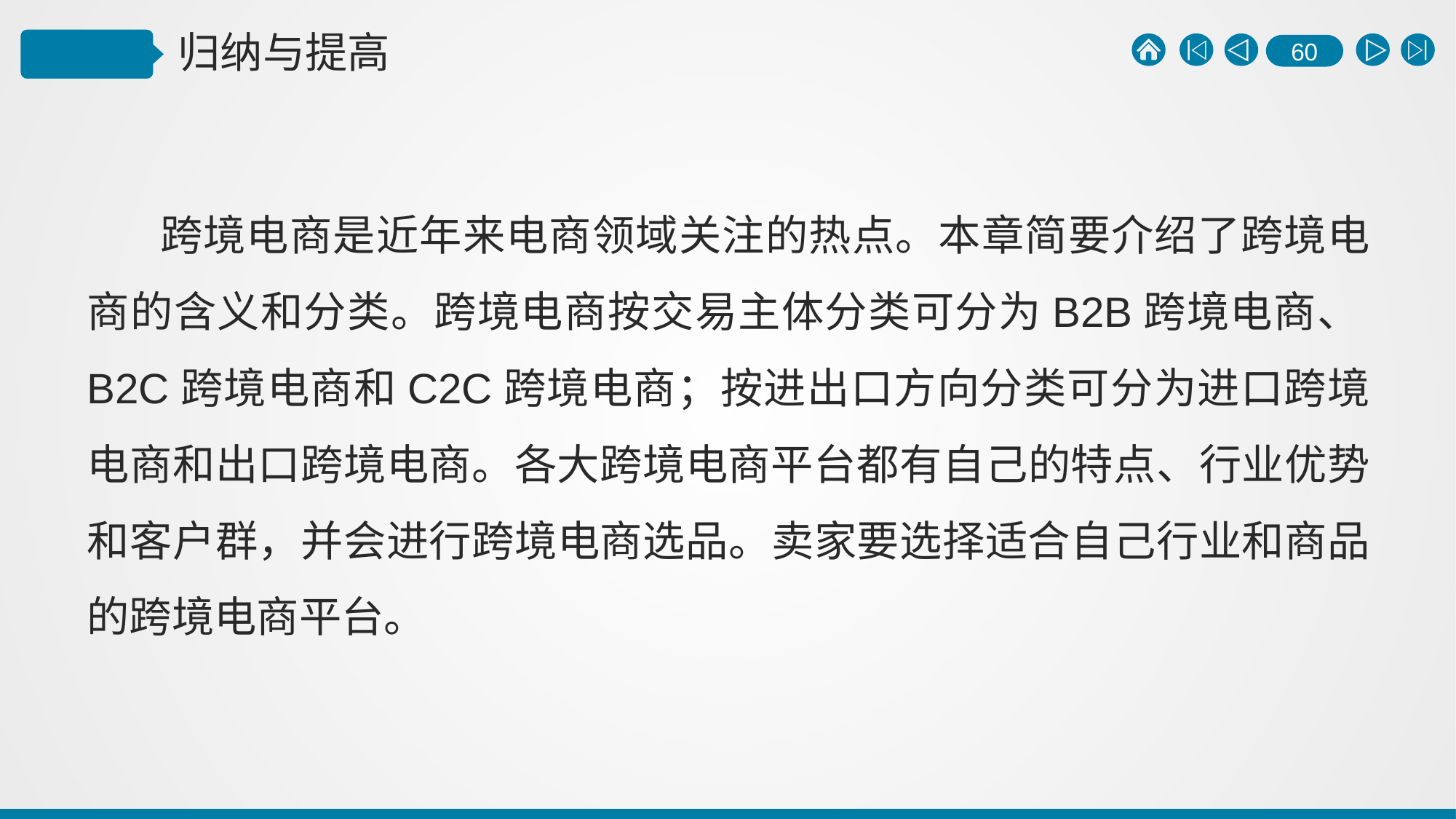

跨境电商是近年来电商领域关注的热点。本章简要介绍了跨境电商的含义和分类。跨境电商按交易主体分类可分为B2B跨境电商、B2C跨境电商和C2C跨境电商；按进出口方向分类可分为进口跨境电商和出口跨境电商。各大跨境电商平台都有自己的特点、行业优势和客户群，并会进行跨境电商选品。卖家要选择适合自己行业和商品的跨境电商平台。